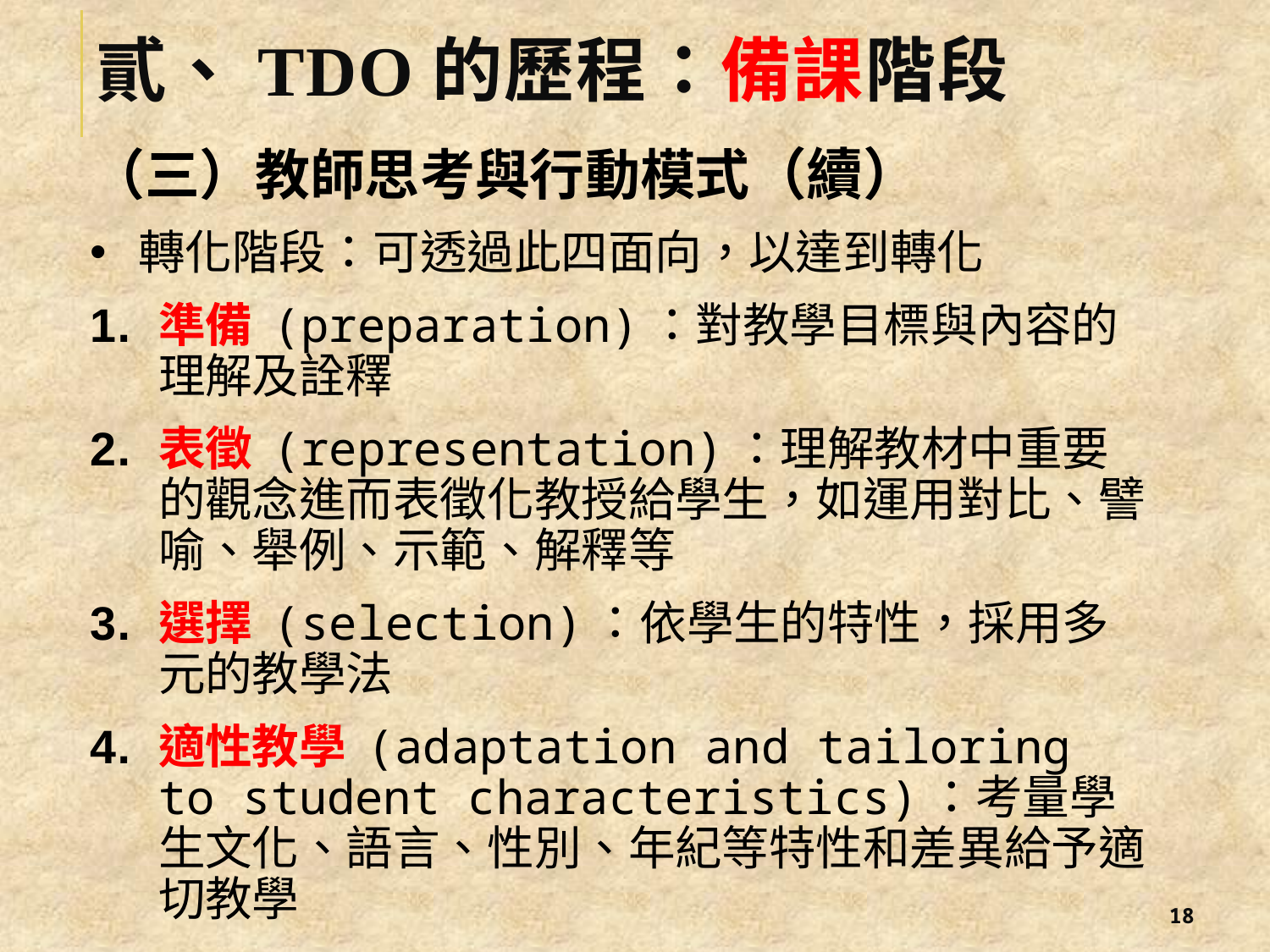

# 貳、TDO的歷程：備課階段
（三）教師思考與行動模式（續）
轉化階段：可透過此四面向，以達到轉化
準備 (preparation)：對教學目標與內容的理解及詮釋
表徵 (representation)：理解教材中重要的觀念進而表徵化教授給學生，如運用對比、譬喻、舉例、示範、解釋等
選擇 (selection)：依學生的特性，採用多元的教學法
適性教學 (adaptation and tailoring to student characteristics)：考量學生文化、語言、性別、年紀等特性和差異給予適切教學
18